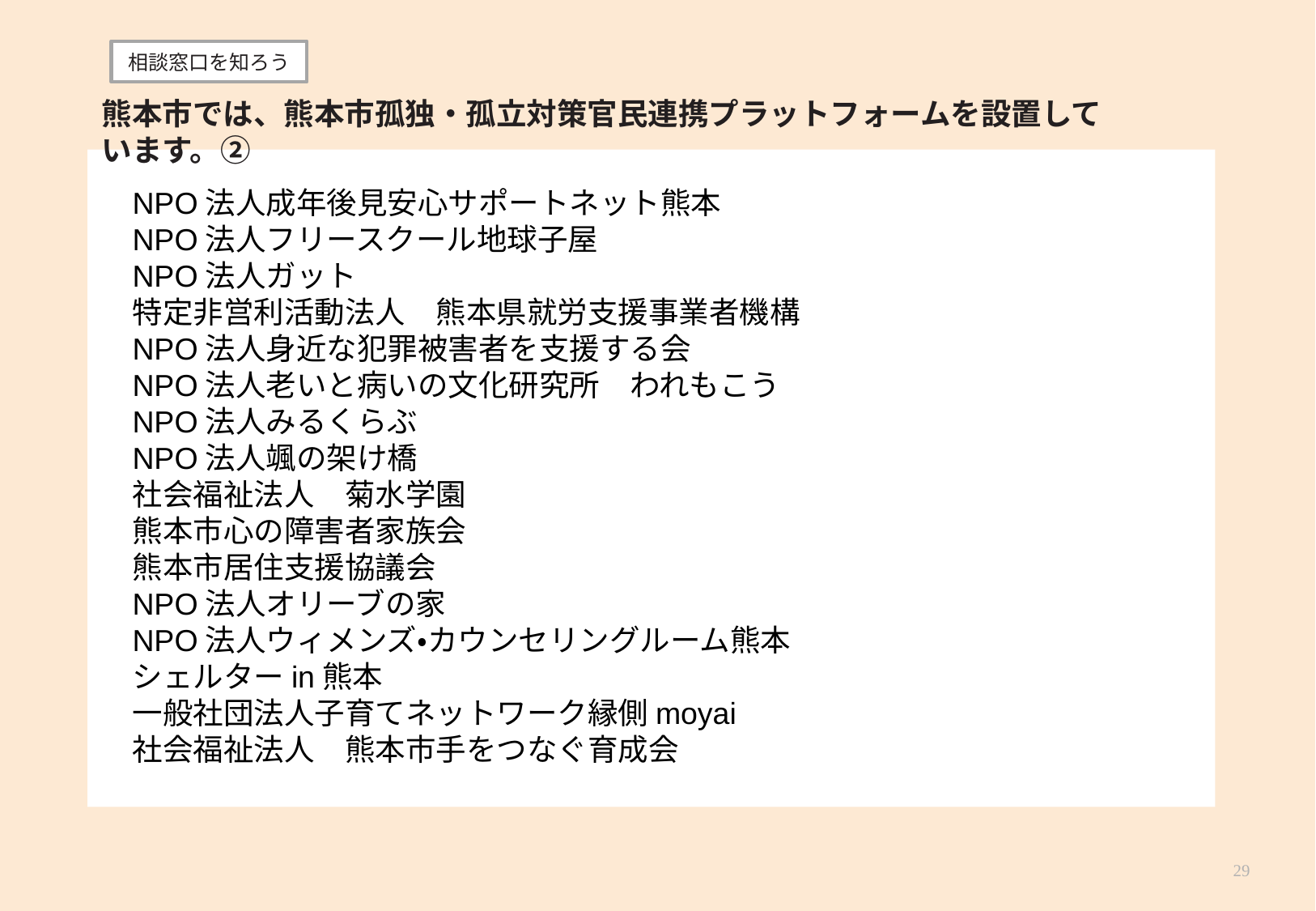

相談窓口を知ろう
熊本市では、熊本市孤独・孤立対策官民連携プラットフォームを設置しています。②

NPO法人成年後見安心サポートネット熊本
NPO法人フリースクール地球子屋
NPO法人ガット
特定非営利活動法人　熊本県就労支援事業者機構
NPO法人身近な犯罪被害者を支援する会
NPO法人老いと病いの文化研究所　われもこう
NPO法人みるくらぶ
NPO法人颯の架け橋
社会福祉法人　菊水学園
熊本市心の障害者家族会
熊本市居住支援協議会
NPO法人オリーブの家
NPO法人ウィメンズ・カウンセリングルーム熊本
シェルターin熊本
一般社団法人子育てネットワーク縁側moyai
社会福祉法人　熊本市手をつなぐ育成会

29